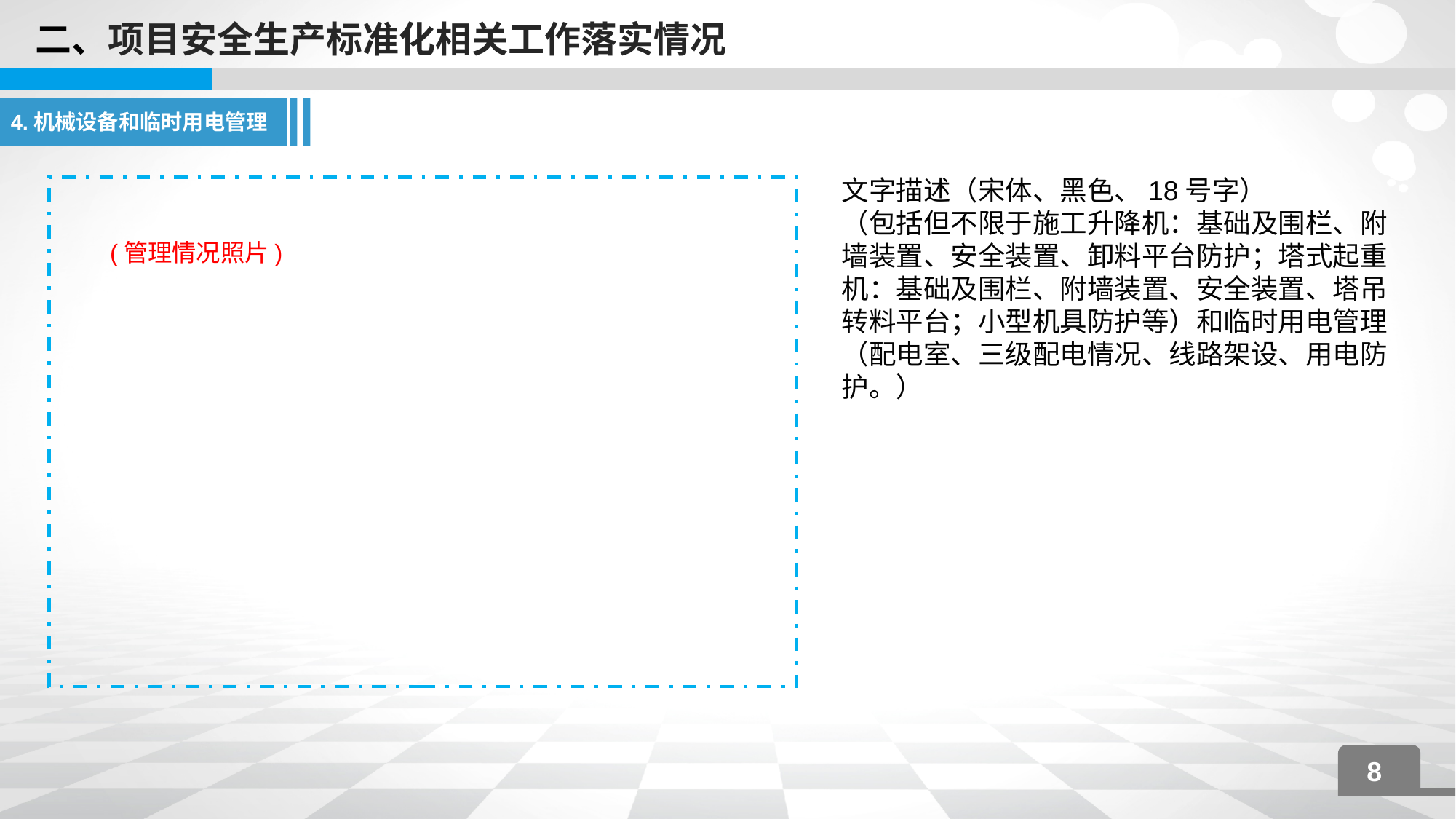

二、项目安全生产标准化相关工作落实情况

4.机械设备和临时用电管理

文字描述（宋体、黑色、18号字）
（包括但不限于施工升降机：基础及围栏、附墙装置、安全装置、卸料平台防护；塔式起重机：基础及围栏、附墙装置、安全装置、塔吊转料平台；小型机具防护等）和临时用电管理（配电室、三级配电情况、线路架设、用电防护。）

(管理情况照片)